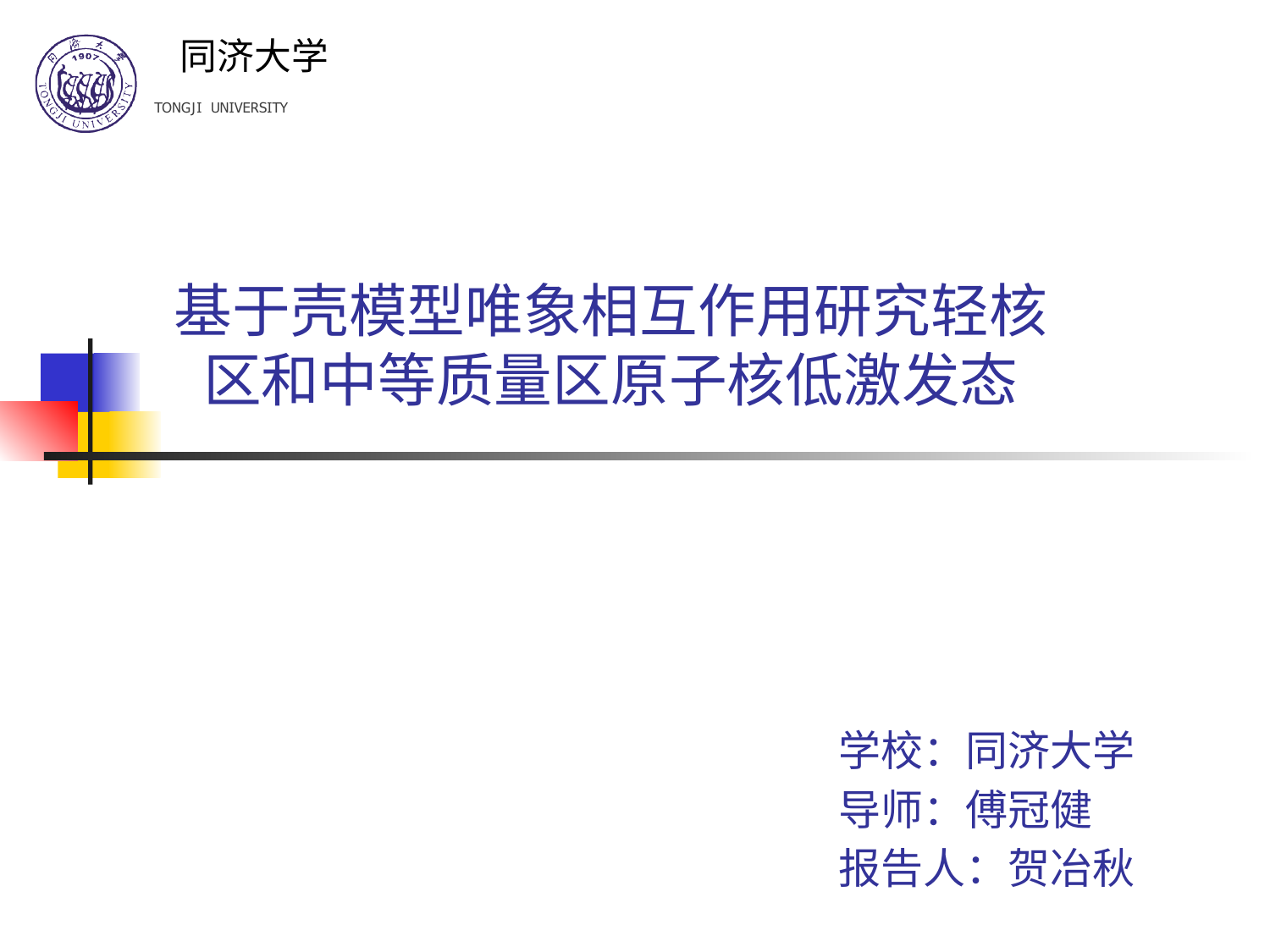

# 基于壳模型唯象相互作用研究轻核区和中等质量区原子核低激发态
学校：同济大学
导师：傅冠健
报告人：贺冶秋